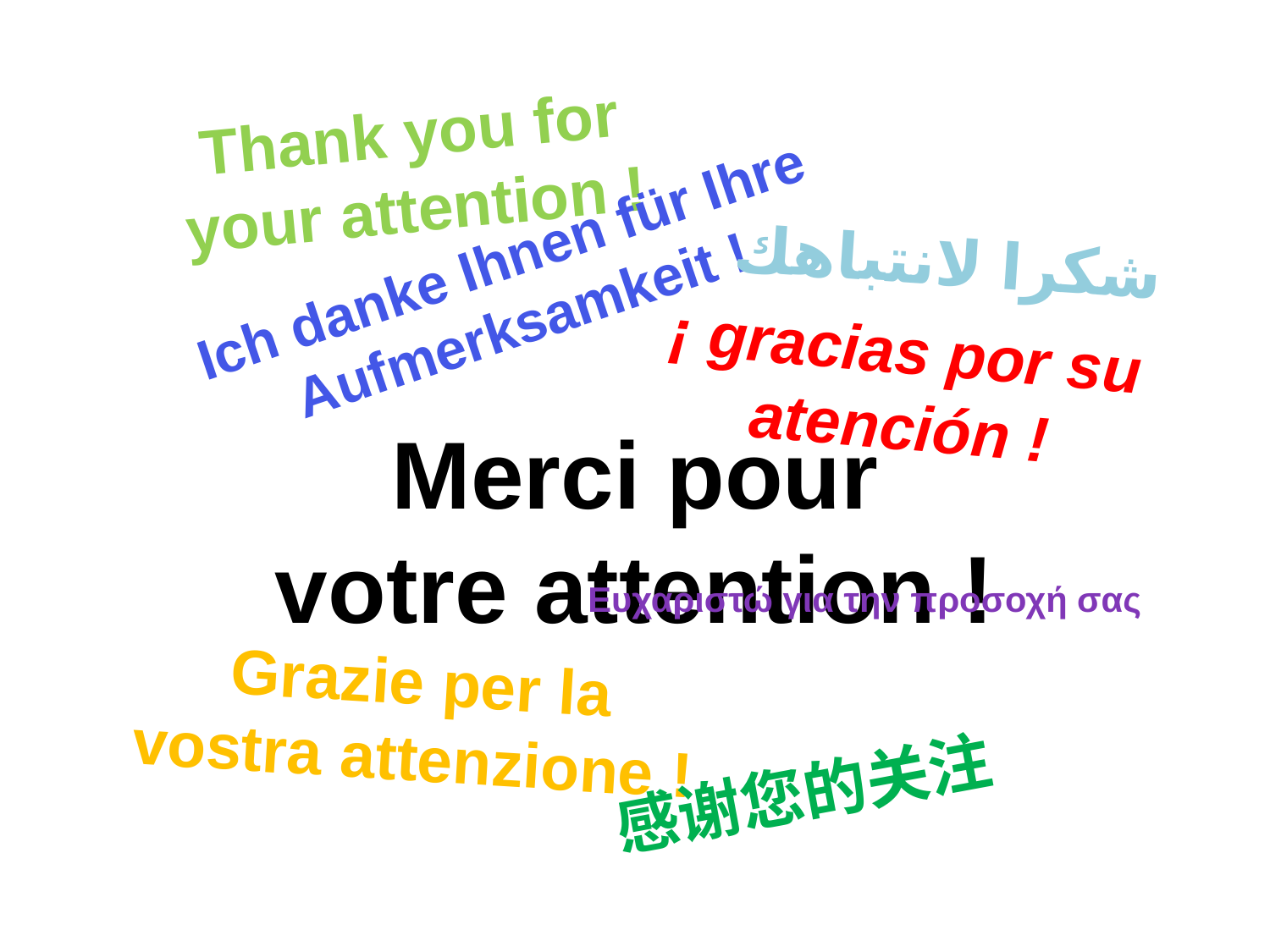

Thank you for your attention !
شكرا لانتباهك
Ich danke Ihnen für Ihre Aufmerksamkeit !
¡ gracias por su atención !
Merci pour votre attention !
Ευχαριστώ για την προσοχή σας
 Grazie per la vostra attenzione !
感谢您的关注